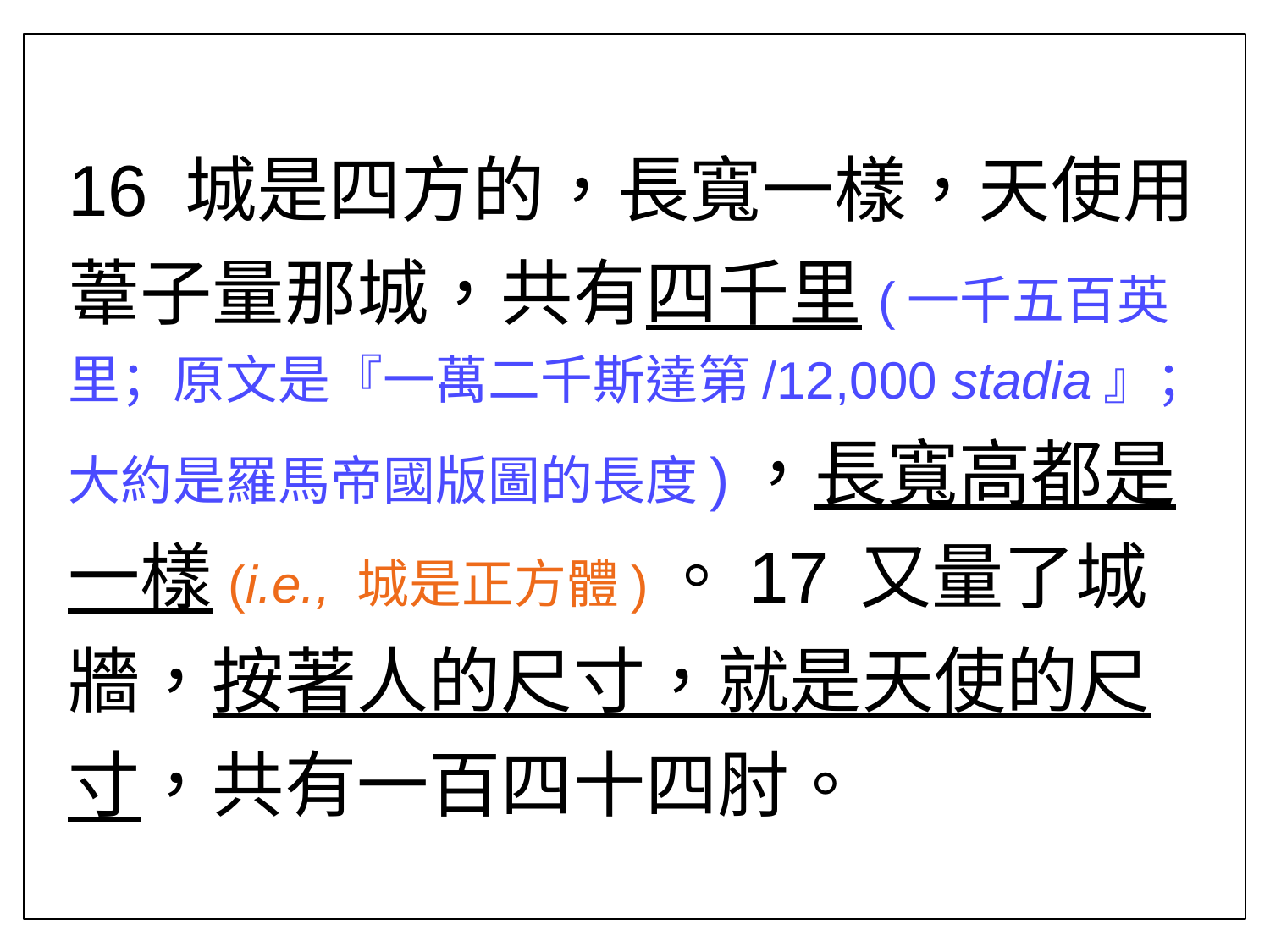

16 城是四方的，長寬一樣，天使用葦子量那城，共有四千里(一千五百英里；原文是『一萬二千斯達第/12,000 stadia』；大約是羅馬帝國版圖的長度)，長寬高都是一樣(i.e., 城是正方體)。17 又量了城牆，按著人的尺寸，就是天使的尺寸，共有一百四十四肘。